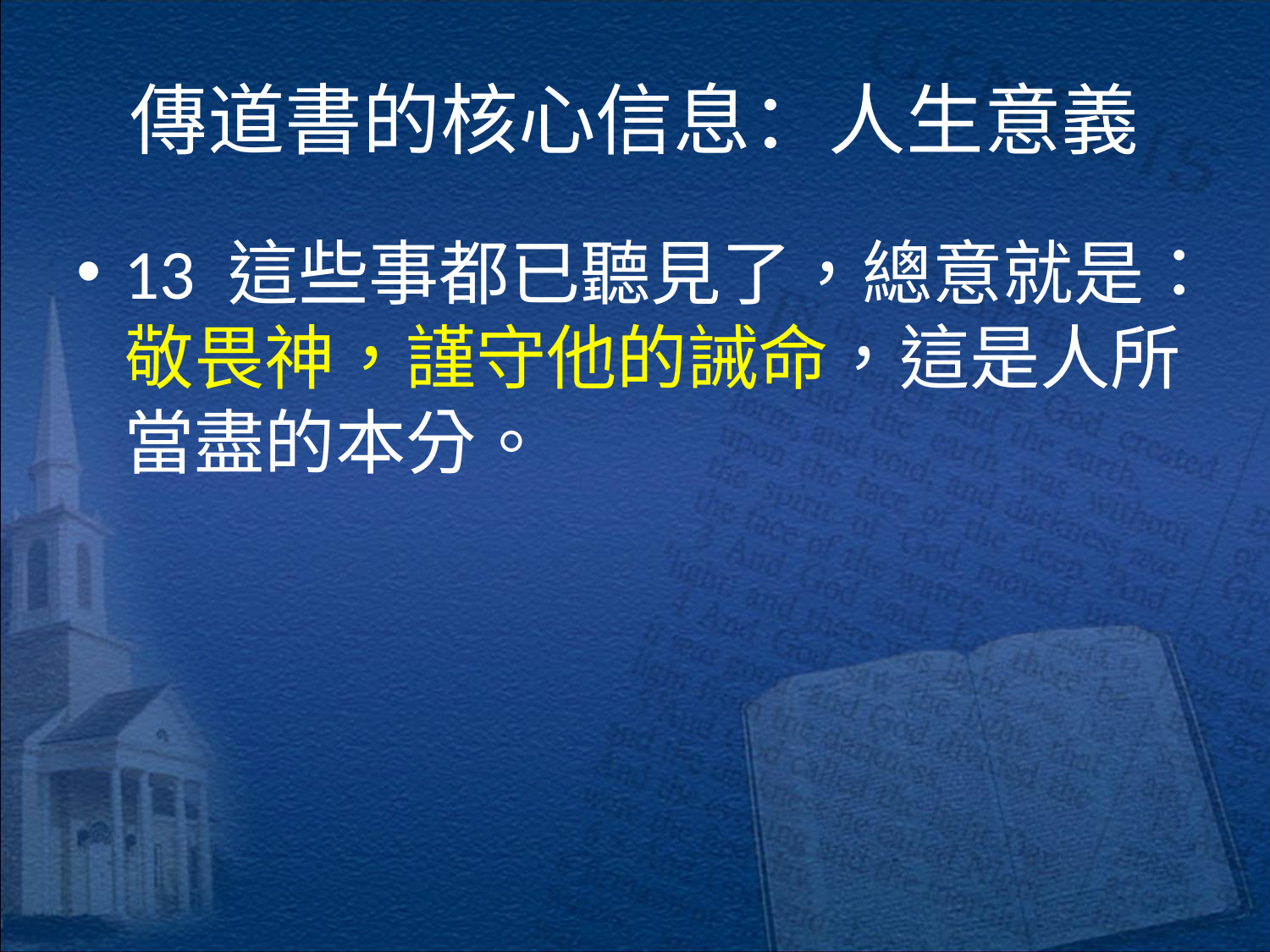

# 傳道書的核心信息：人生意義
13 這些事都已聽見了，總意就是：敬畏神，謹守他的誡命，這是人所當盡的本分。